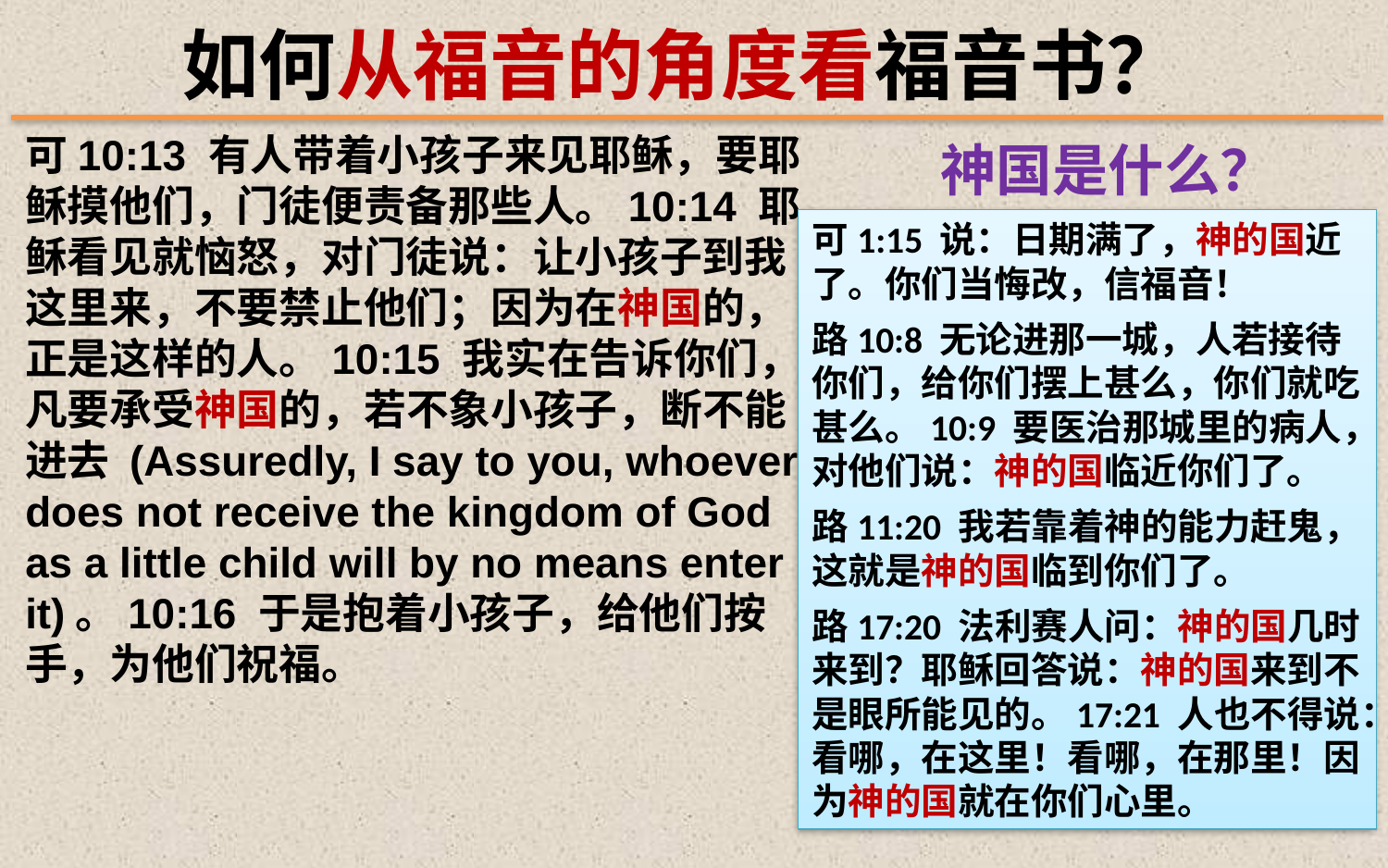

如何从福音的角度看福音书？
可10:13 有人带着小孩子来见耶稣，要耶稣摸他们，门徒便责备那些人。10:14 耶稣看见就恼怒，对门徒说：让小孩子到我这里来，不要禁止他们；因为在神国的，正是这样的人。10:15 我实在告诉你们，凡要承受神国的，若不象小孩子，断不能进去 (Assuredly, I say to you, whoever does not receive the kingdom of God as a little child will by no means enter it)。10:16 于是抱着小孩子，给他们按手，为他们祝福。
神国是什么？
可1:15 说：日期满了，神的国近了。你们当悔改，信福音！
路10:8 无论进那一城，人若接待你们，给你们摆上甚么，你们就吃甚么。10:9 要医治那城里的病人，对他们说：神的国临近你们了。
路11:20 我若靠着神的能力赶鬼，这就是神的国临到你们了。
路17:20 法利赛人问：神的国几时来到？耶稣回答说：神的国来到不是眼所能见的。17:21 人也不得说：看哪，在这里！看哪，在那里！因为神的国就在你们心里。